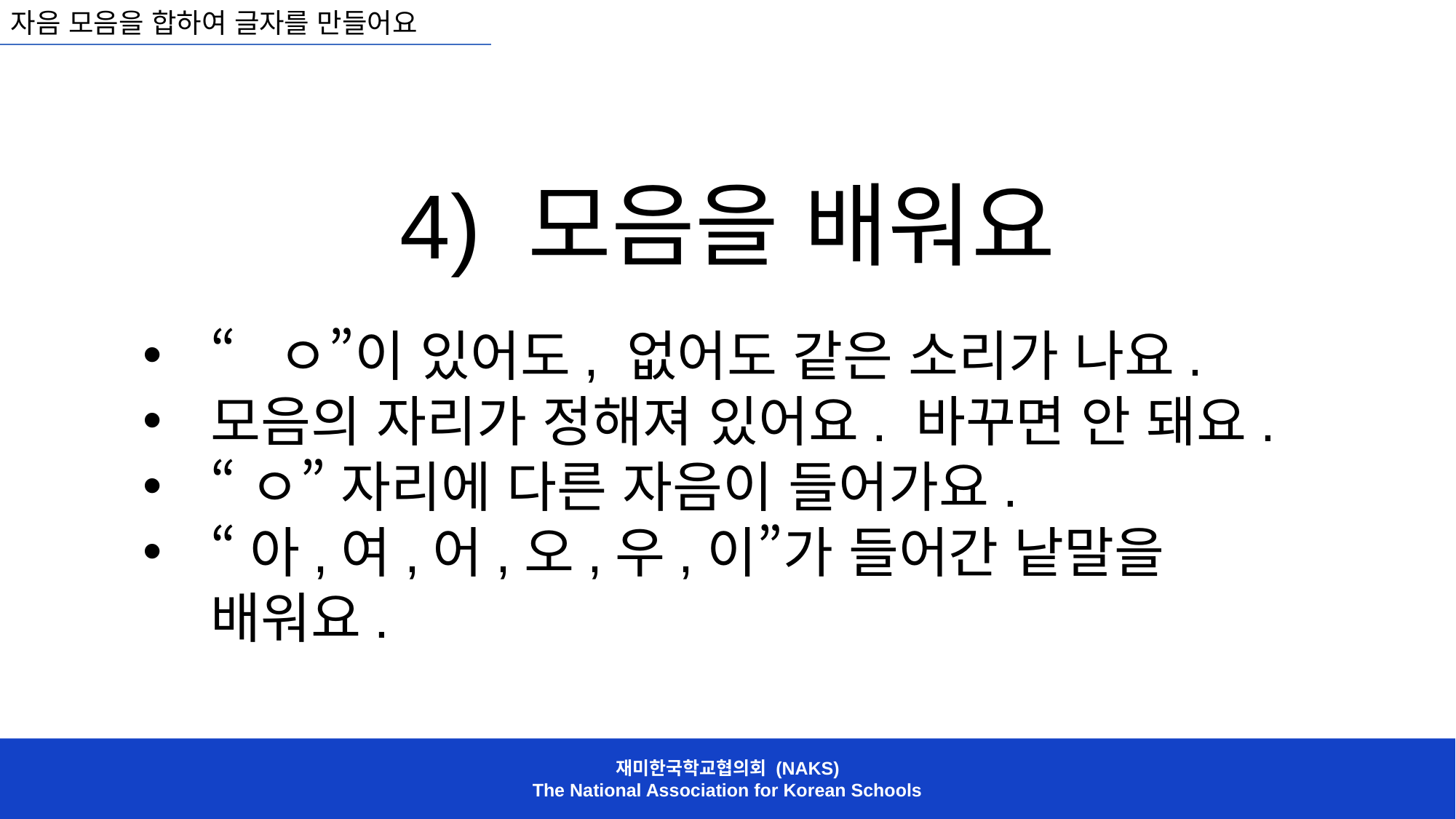

자음 모음을 합하여 글자를 만들어요
4) 모음을 배워요
“ㅇ”이 있어도, 없어도 같은 소리가 나요.
모음의 자리가 정해져 있어요. 바꾸면 안 돼요.
“ㅇ” 자리에 다른 자음이 들어가요.
“아,여,어,오,우,이”가 들어간 낱말을 배워요.

재미한국학교협의회 (NAKS)
The National Association for Korean Schools